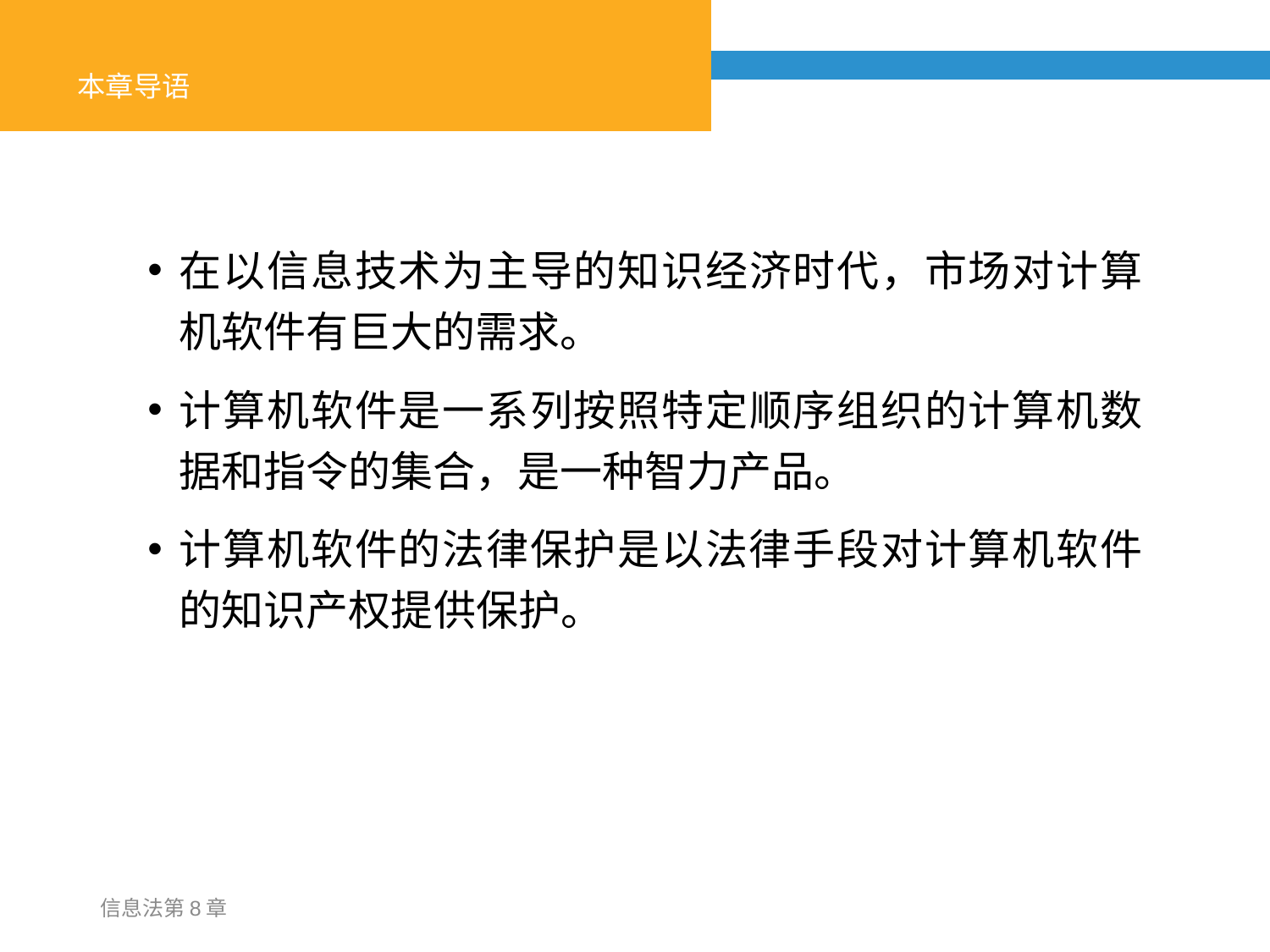

# 本章导语
在以信息技术为主导的知识经济时代，市场对计算机软件有巨大的需求。
计算机软件是一系列按照特定顺序组织的计算机数据和指令的集合，是一种智力产品。
计算机软件的法律保护是以法律手段对计算机软件的知识产权提供保护。
信息法第8章